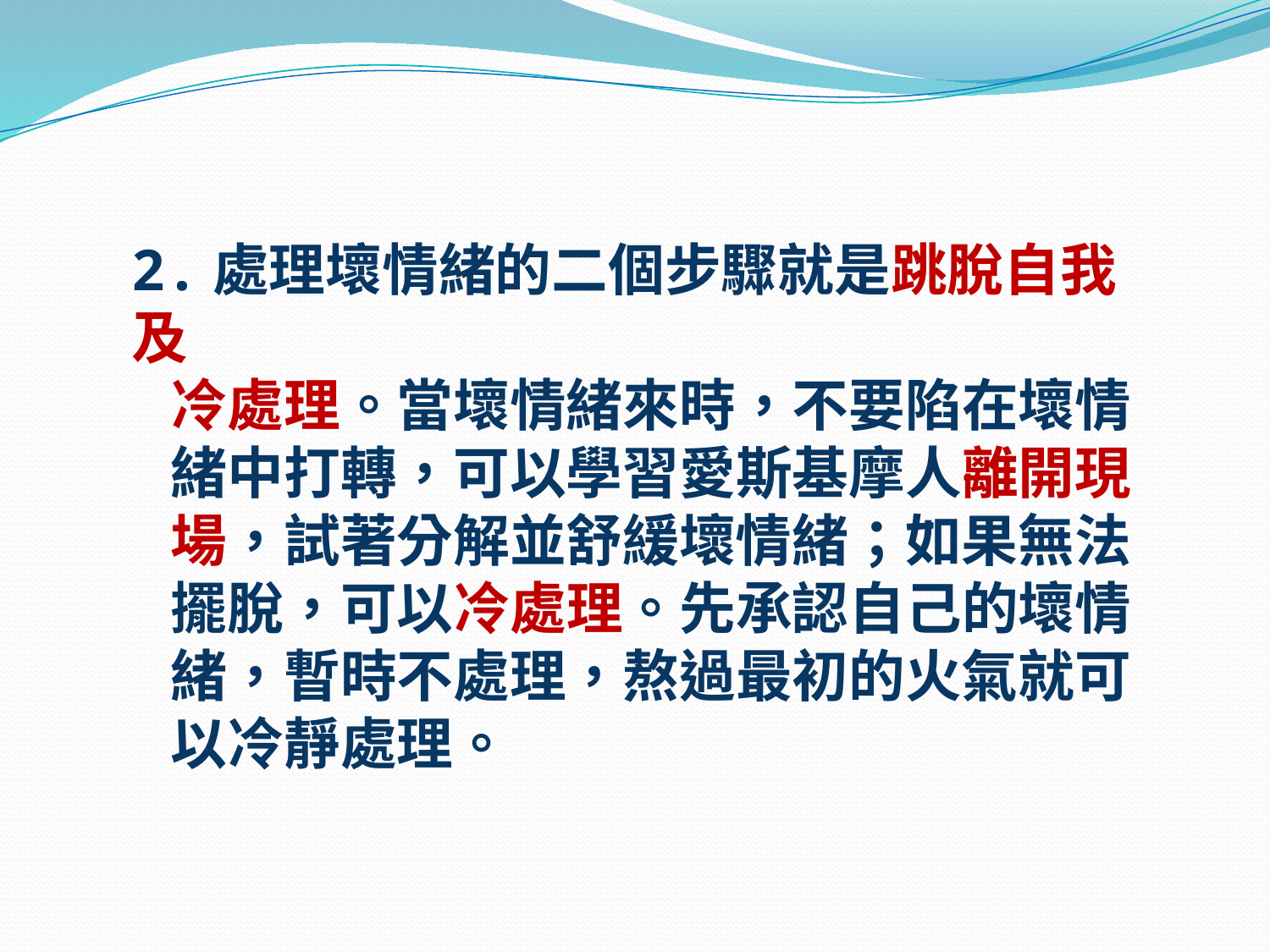

2.處理壞情緒的二個步驟就是跳脫自我及
  冷處理。當壞情緒來時，不要陷在壞情
  緒中打轉，可以學習愛斯基摩人離開現
  場，試著分解並舒緩壞情緒；如果無法
  擺脫，可以冷處理。先承認自己的壞情
  緒，暫時不處理，熬過最初的火氣就可
  以冷靜處理。